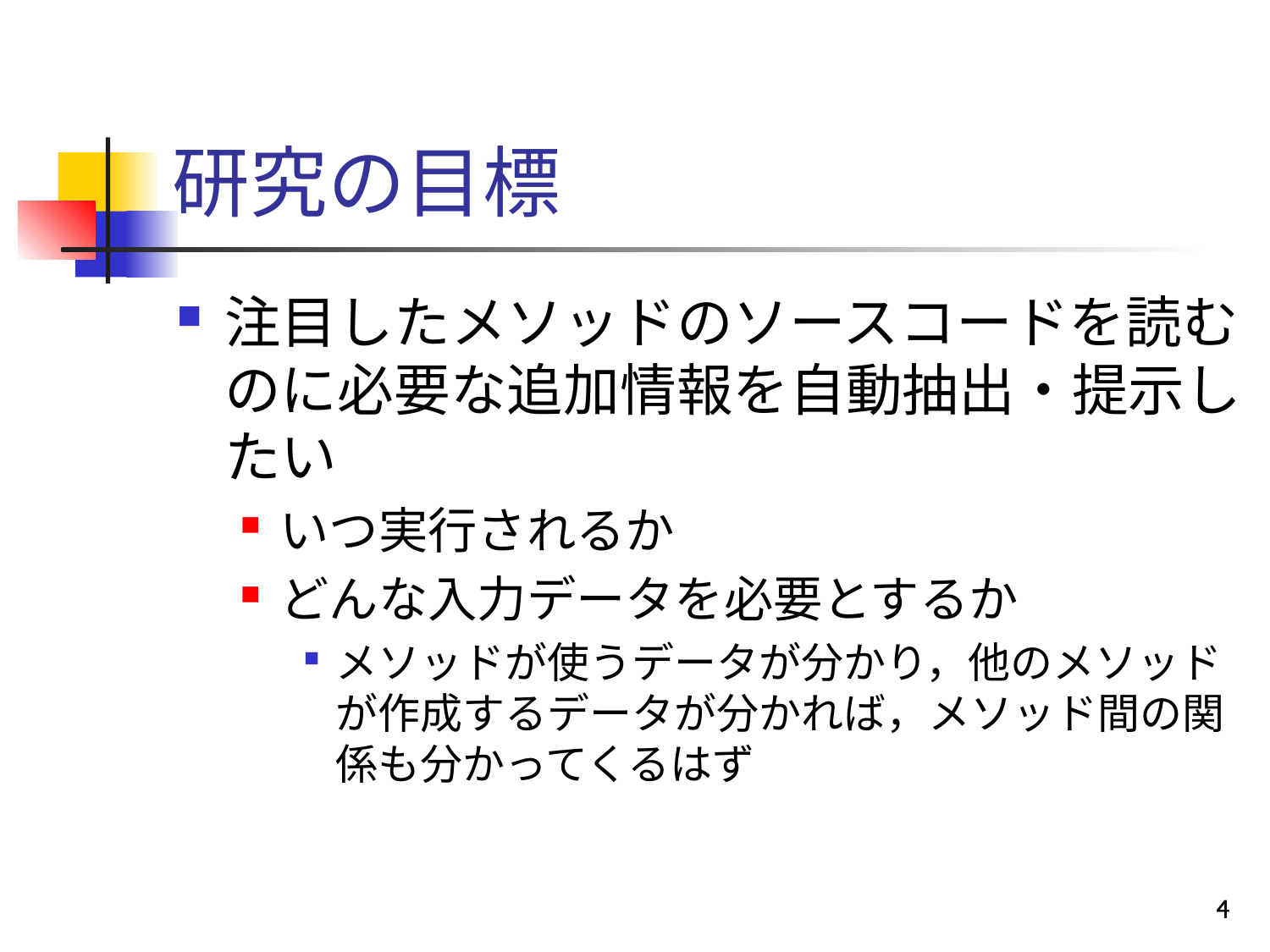

# 研究の目標
注目したメソッドのソースコードを読むのに必要な追加情報を自動抽出・提示したい
いつ実行されるか
どんな入力データを必要とするか
メソッドが使うデータが分かり，他のメソッドが作成するデータが分かれば，メソッド間の関係も分かってくるはず

4